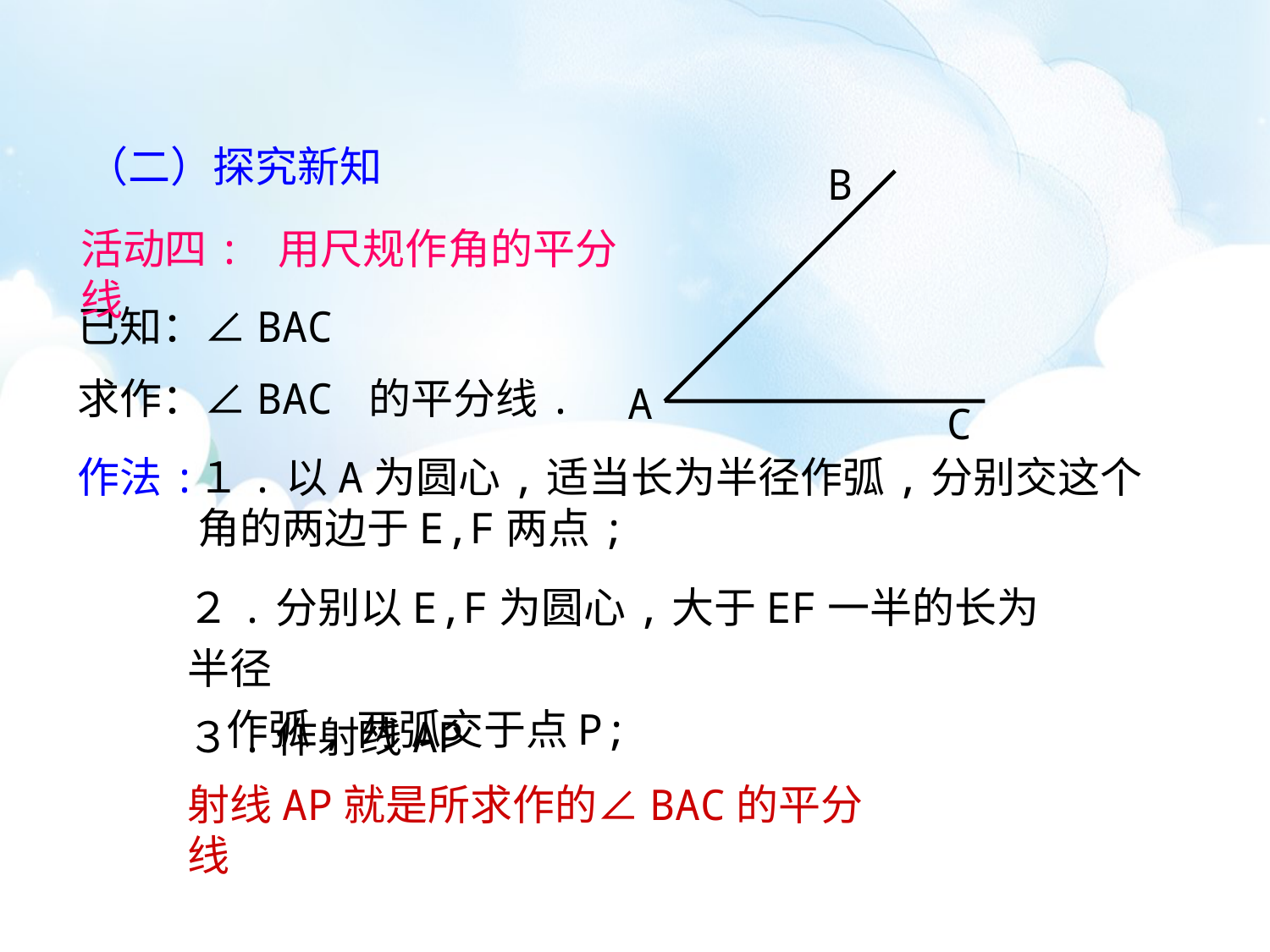

（二）探究新知
B

A
C
活动四: 用尺规作角的平分线
已知：∠BAC
求作：∠BAC 的平分线.
 作法:
１.以A为圆心,适当长为半径作弧,分别交这个角的两边于E,F两点;
２.分别以E,F为圆心,大于EF一半的长为半径
   作弧,两弧交于点P;
３.作射线AP
射线AP就是所求作的∠BAC的平分线